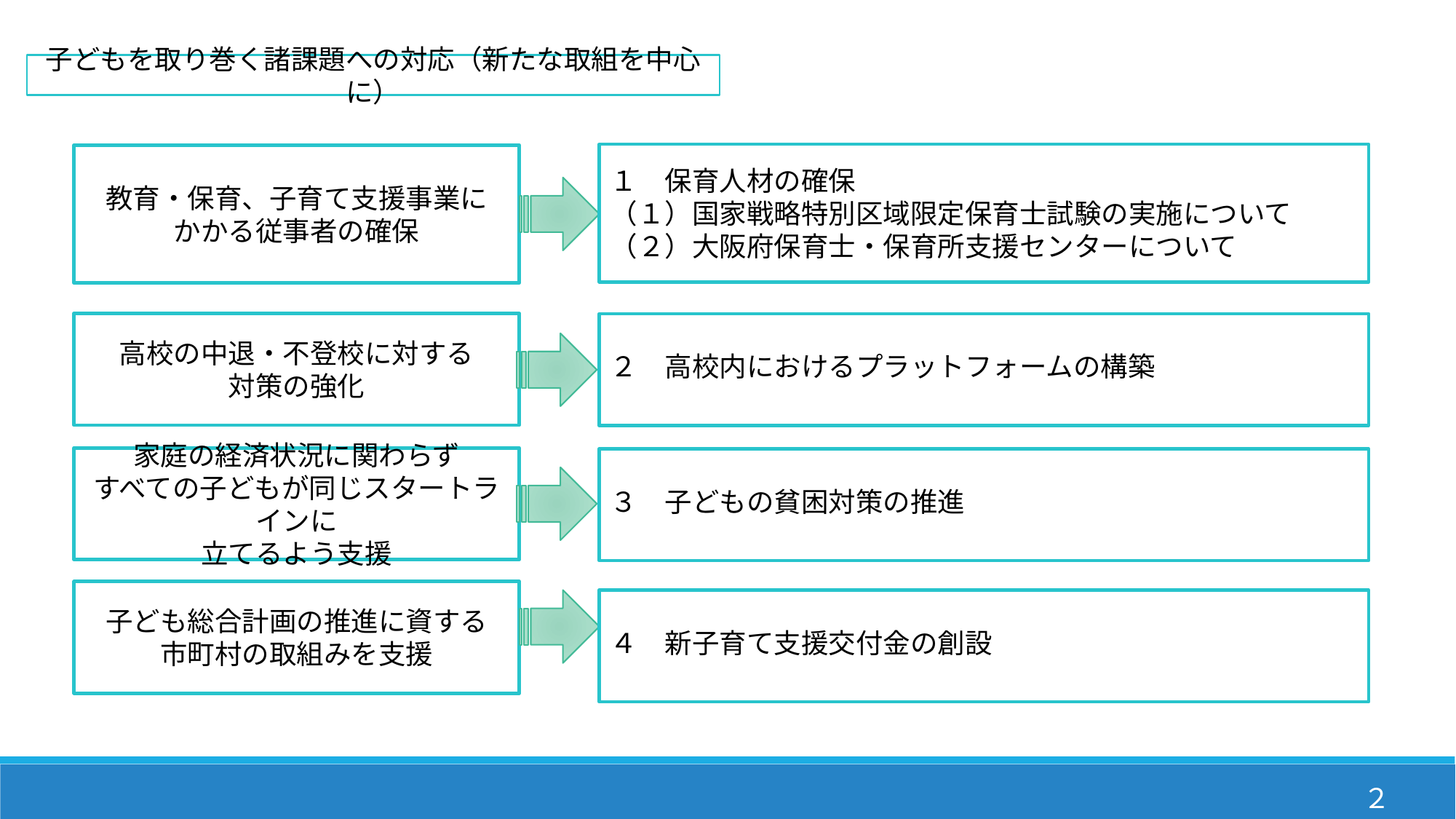

子どもを取り巻く諸課題への対応（新たな取組を中心に）
１　保育人材の確保
（１）国家戦略特別区域限定保育士試験の実施について
（２）大阪府保育士・保育所支援センターについて
教育・保育、子育て支援事業に
かかる従事者の確保

高校の中退・不登校に対する
対策の強化
２　高校内におけるプラットフォームの構築

家庭の経済状況に関わらず
すべての子どもが同じスタートラインに
立てるよう支援
３　子どもの貧困対策の推進

子ども総合計画の推進に資する
市町村の取組みを支援

４　新子育て支援交付金の創設
２